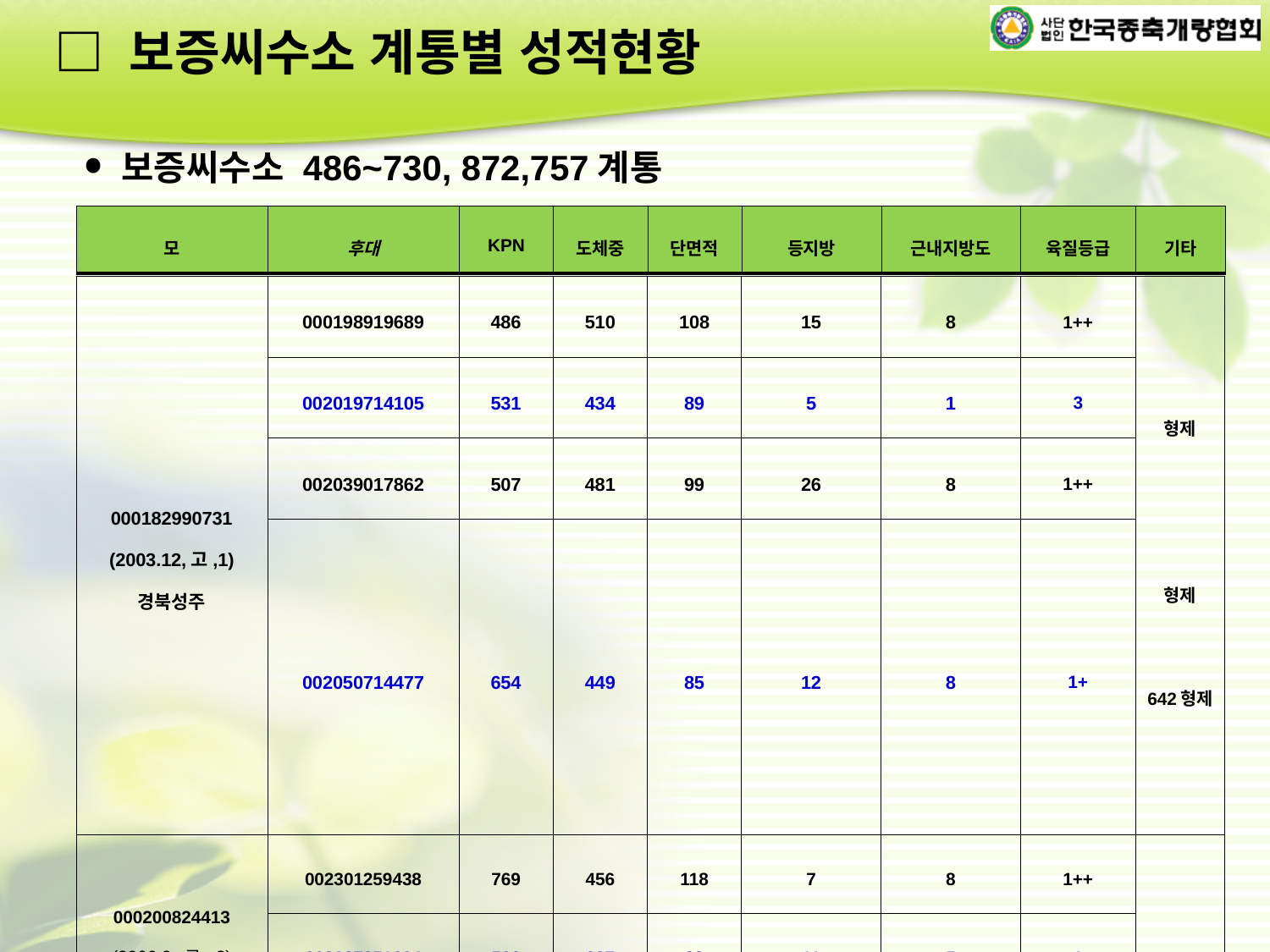

□ 보증씨수소 계통별 성적현황
 • 보증씨수소 486~730, 872,757계통
| 모 | 후대 | KPN | 도체중 | 단면적 | 등지방 | 근내지방도 | 육질등급 | 기타 |
| --- | --- | --- | --- | --- | --- | --- | --- | --- |
| 000182990731 (2003.12,고,1) 경북성주 | 000198919689 | 486 | 510 | 108 | 15 | 8 | 1++ | 형제 형제 642형제 |
| --- | --- | --- | --- | --- | --- | --- | --- | --- |
|  | 002019714105 | 531 | 434 | 89 | 5 | 1 | 3 |  |
|  | 002039017862 | 507 | 481 | 99 | 26 | 8 | 1++ |  |
|  | 002050714477 | 654 | 449 | 85 | 12 | 8 | 1+ |  |
| 000200824413 (2006.9, 고, 2) 강원평창 | 002301259438 | 769 | 456 | 118 | 7 | 8 | 1++ | 형제 |
|  | 002037351694 | 566 | 337 | 88 | 11 | 5 | 1 |  |
|  | 002000728601 | 789 | 587 | 95 | 14 | 8 | 1++ |  |